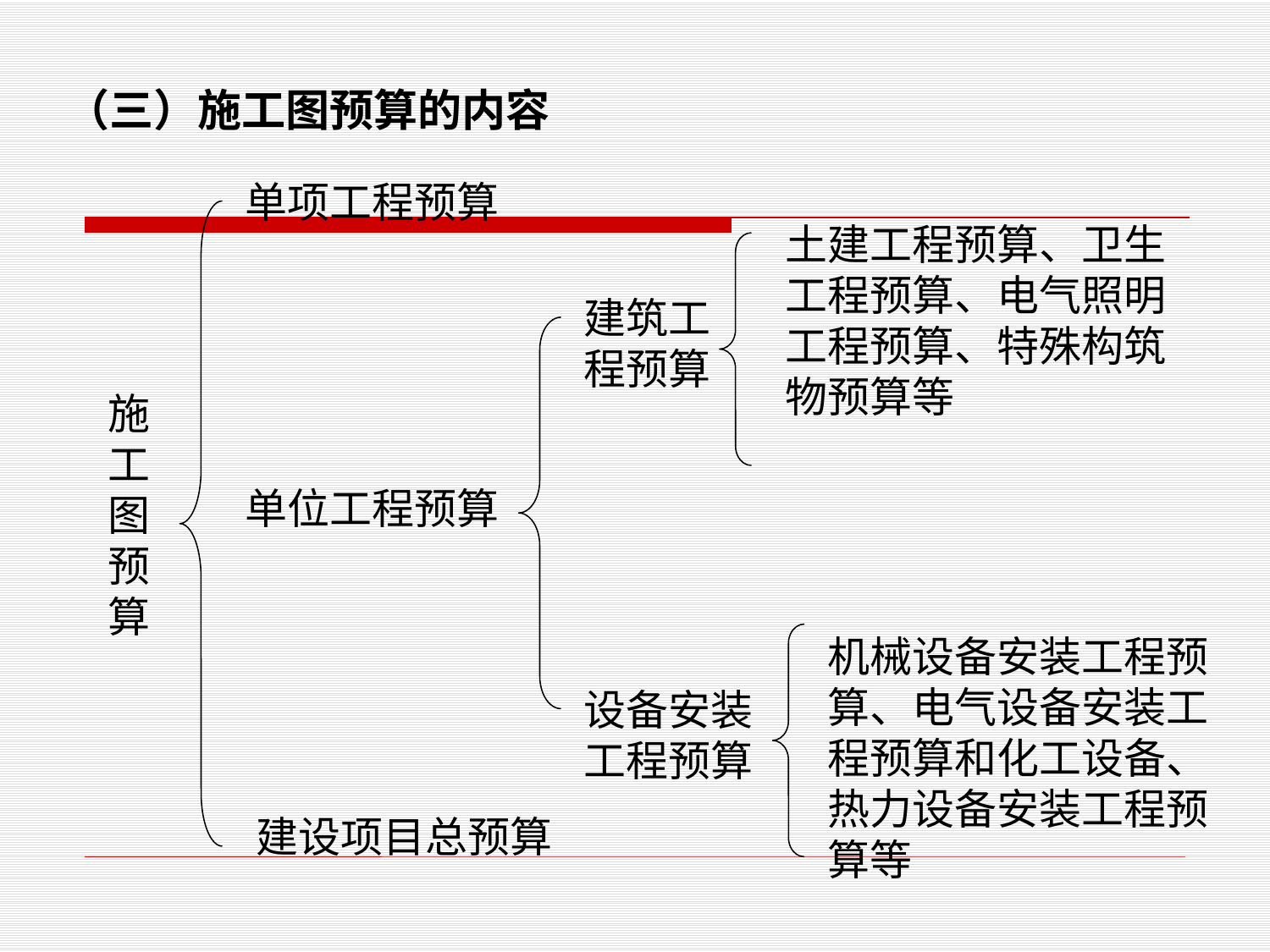

# （三）施工图预算的内容
单项工程预算

土建工程预算、卫生工程预算、电气照明工程预算、特殊构筑物预算等

建筑工程预算

施工图预算
单位工程预算

机械设备安装工程预算、电气设备安装工程预算和化工设备、热力设备安装工程预算等
设备安装工程预算
建设项目总预算